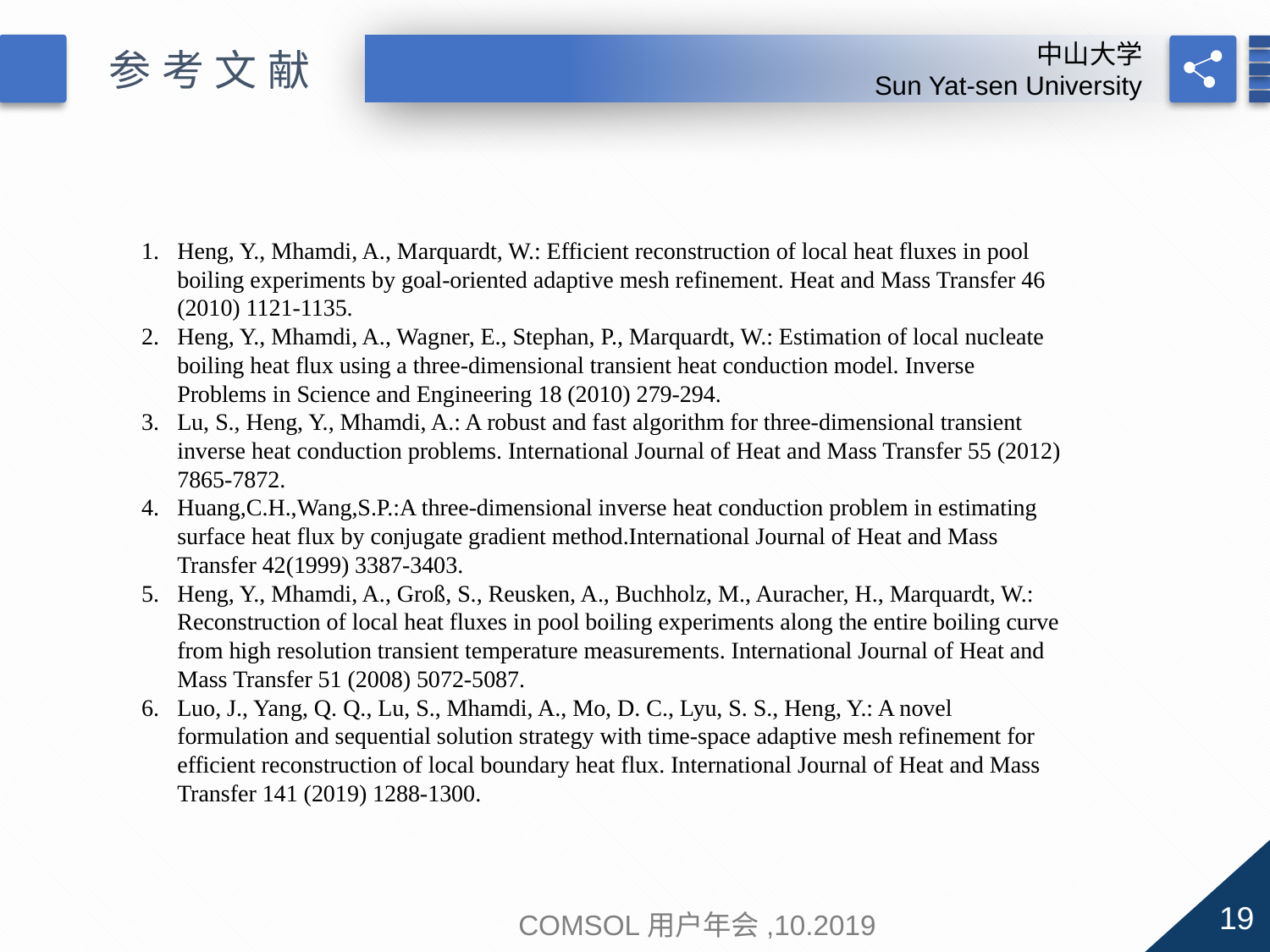

中山大学
Sun Yat-sen University

参考文献
Heng, Y., Mhamdi, A., Marquardt, W.: Efficient reconstruction of local heat fluxes in pool boiling experiments by goal-oriented adaptive mesh refinement. Heat and Mass Transfer 46 (2010) 1121-1135.
Heng, Y., Mhamdi, A., Wagner, E., Stephan, P., Marquardt, W.: Estimation of local nucleate boiling heat flux using a three-dimensional transient heat conduction model. Inverse Problems in Science and Engineering 18 (2010) 279-294.
Lu, S., Heng, Y., Mhamdi, A.: A robust and fast algorithm for three-dimensional transient inverse heat conduction problems. International Journal of Heat and Mass Transfer 55 (2012) 7865-7872.
Huang,C.H.,Wang,S.P.:A three-dimensional inverse heat conduction problem in estimating surface heat flux by conjugate gradient method.International Journal of Heat and Mass Transfer 42(1999) 3387-3403.
Heng, Y., Mhamdi, A., Groß, S., Reusken, A., Buchholz, M., Auracher, H., Marquardt, W.: Reconstruction of local heat fluxes in pool boiling experiments along the entire boiling curve from high resolution transient temperature measurements. International Journal of Heat and Mass Transfer 51 (2008) 5072-5087.
Luo, J., Yang, Q. Q., Lu, S., Mhamdi, A., Mo, D. C., Lyu, S. S., Heng, Y.: A novel formulation and sequential solution strategy with time-space adaptive mesh refinement for efficient reconstruction of local boundary heat flux. International Journal of Heat and Mass Transfer 141 (2019) 1288-1300.